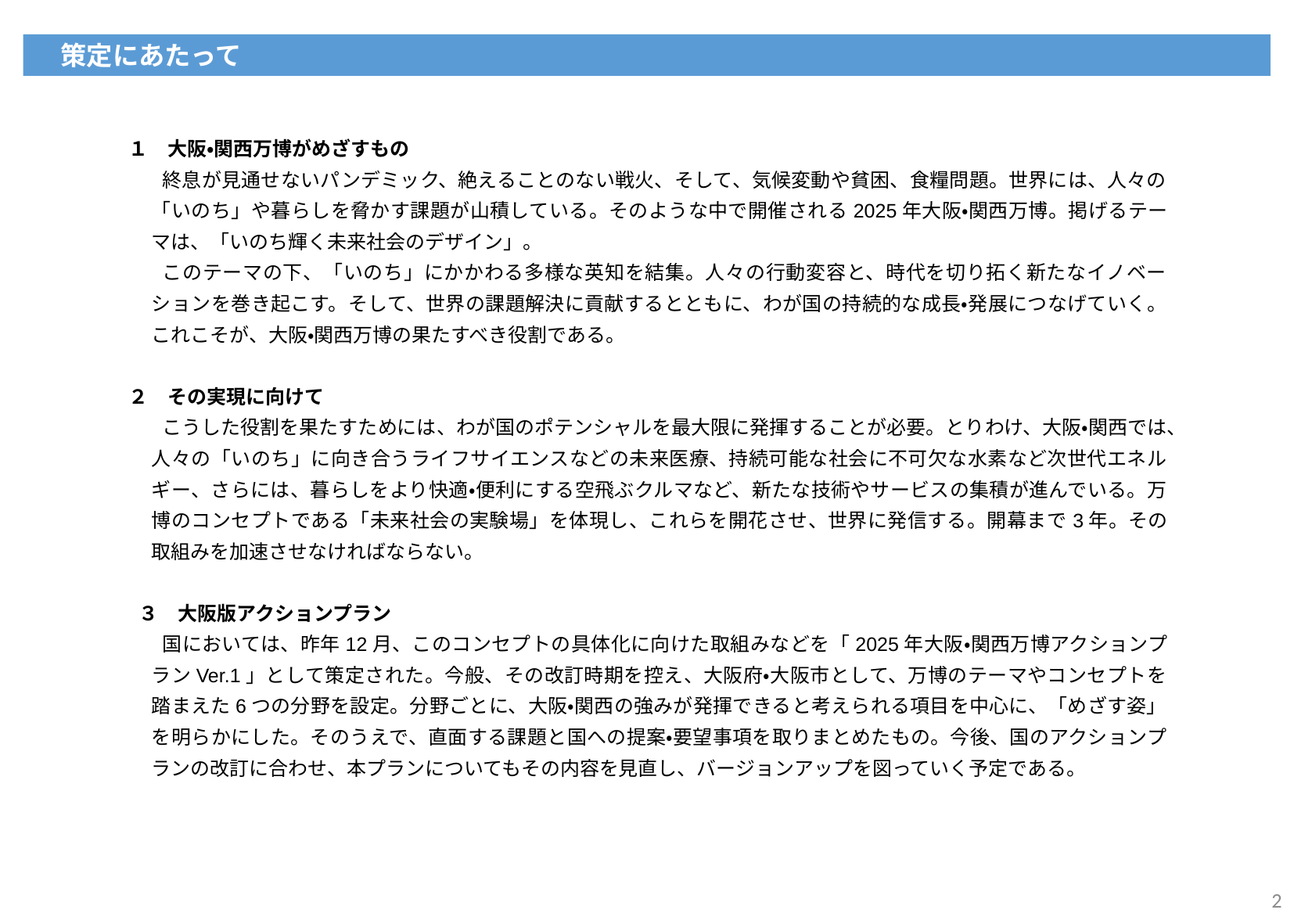

策定にあたって
１　大阪・関西万博がめざすもの
終息が見通せないパンデミック、絶えることのない戦火、そして、気候変動や貧困、食糧問題。世界には、人々の「いのち」や暮らしを脅かす課題が山積している。そのような中で開催される2025年大阪・関西万博。掲げるテーマは、「いのち輝く未来社会のデザイン」。
このテーマの下、「いのち」にかかわる多様な英知を結集。人々の行動変容と、時代を切り拓く新たなイノベーションを巻き起こす。そして、世界の課題解決に貢献するとともに、わが国の持続的な成長・発展につなげていく。これこそが、大阪・関西万博の果たすべき役割である。

２　その実現に向けて
こうした役割を果たすためには、わが国のポテンシャルを最大限に発揮することが必要。とりわけ、大阪・関西では、人々の「いのち」に向き合うライフサイエンスなどの未来医療、持続可能な社会に不可欠な水素など次世代エネルギー、さらには、暮らしをより快適・便利にする空飛ぶクルマなど、新たな技術やサービスの集積が進んでいる。万博のコンセプトである「未来社会の実験場」を体現し、これらを開花させ、世界に発信する。開幕まで3年。その取組みを加速させなければならない。

３　大阪版アクションプラン
国においては、昨年12月、このコンセプトの具体化に向けた取組みなどを「2025年大阪・関西万博アクションプランVer.1」として策定された。今般、その改訂時期を控え、大阪府・大阪市として、万博のテーマやコンセプトを踏まえた6つの分野を設定。分野ごとに、大阪・関西の強みが発揮できると考えられる項目を中心に、「めざす姿」を明らかにした。そのうえで、直面する課題と国への提案・要望事項を取りまとめたもの。今後、国のアクションプランの改訂に合わせ、本プランについてもその内容を見直し、バージョンアップを図っていく予定である。
2